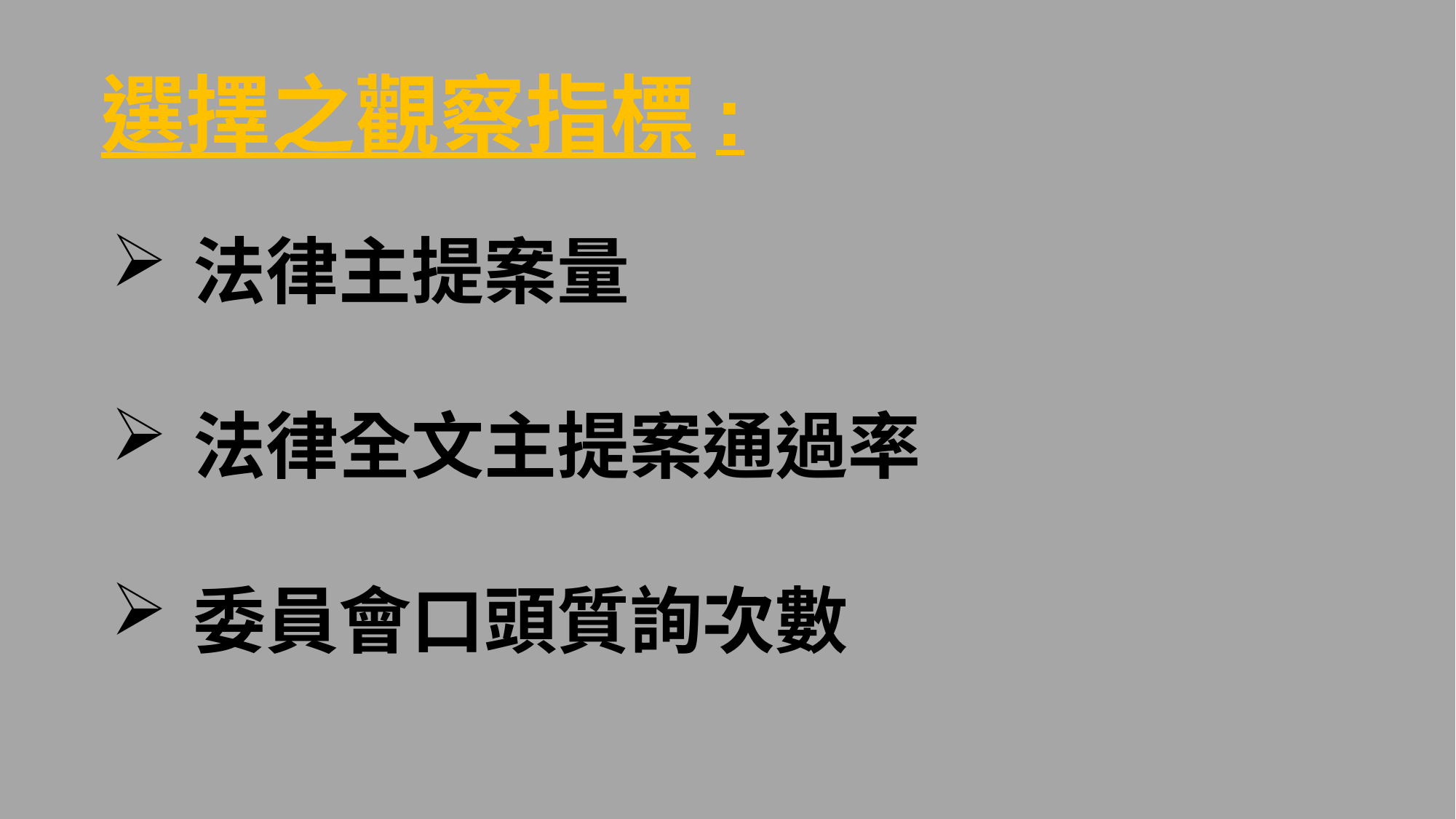

選擇之觀察指標:
法律主提案量
法律全文主提案通過率
委員會口頭質詢次數